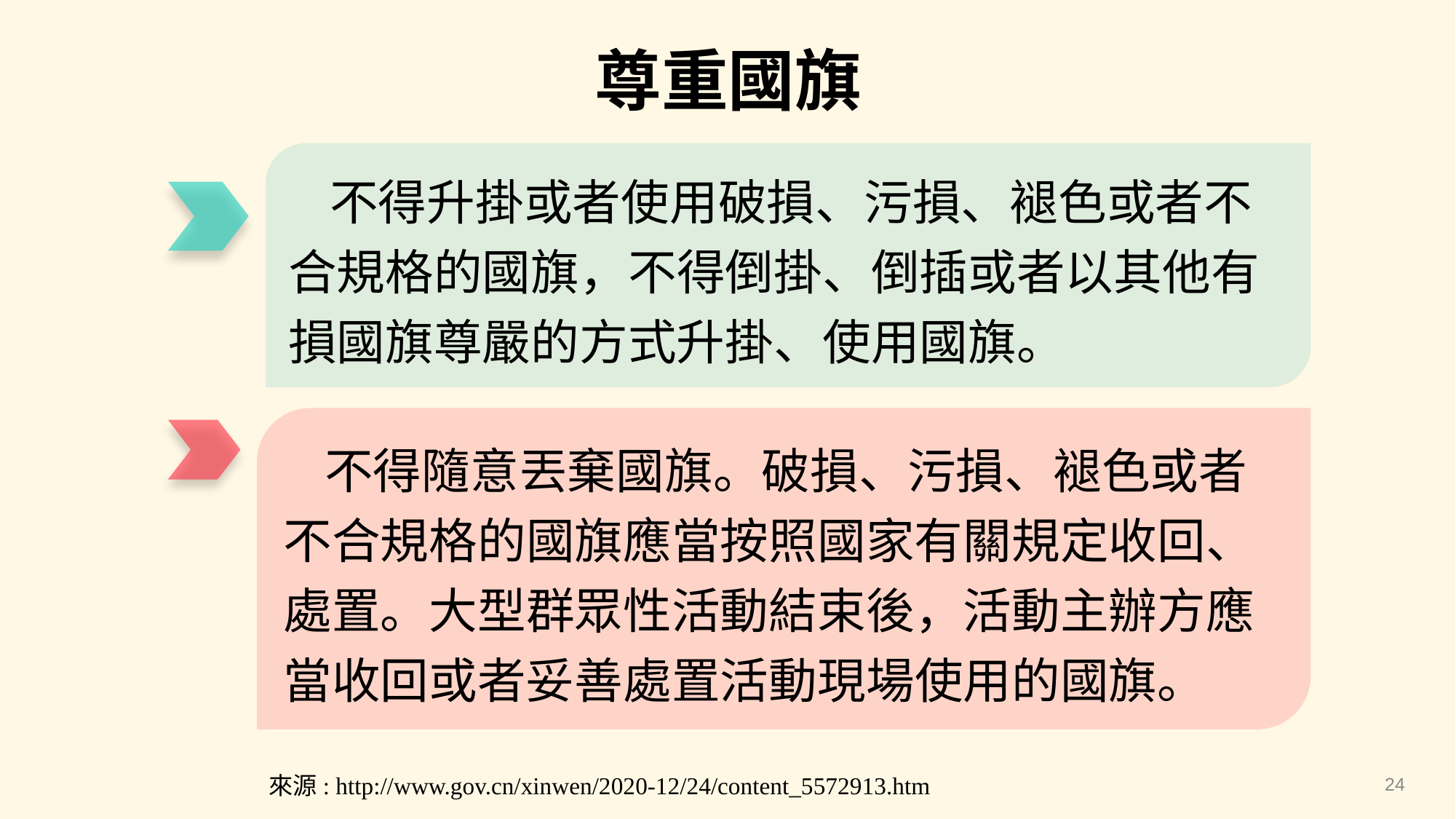

尊重國旗
    不得升掛或者使用破損、污損、褪色或者不合規格的國旗，不得倒掛、倒插或者以其他有損國旗尊嚴的方式升掛、使用國旗。

    不得隨意丟棄國旗。破損、污損、褪色或者不合規格的國旗應當按照國家有關規定收回、處置。大型群眾性活動結束後，活動主辦方應當收回或者妥善處置活動現場使用的國旗。

24
來源: http://www.gov.cn/xinwen/2020-12/24/content_5572913.htm